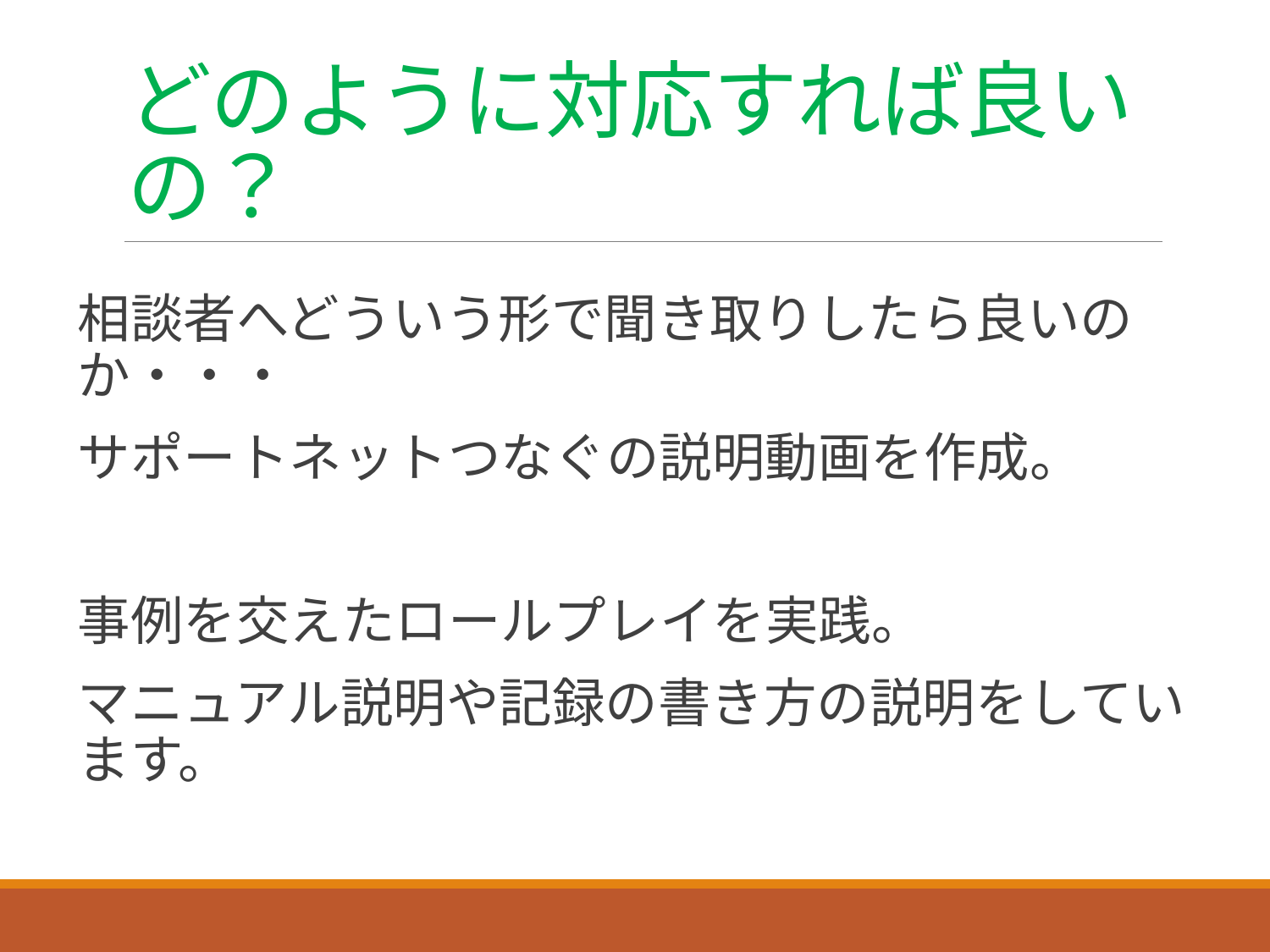

# どのように対応すれば良いの？
相談者へどういう形で聞き取りしたら良いのか・・・
サポートネットつなぐの説明動画を作成。

事例を交えたロールプレイを実践。
マニュアル説明や記録の書き方の説明をしています。